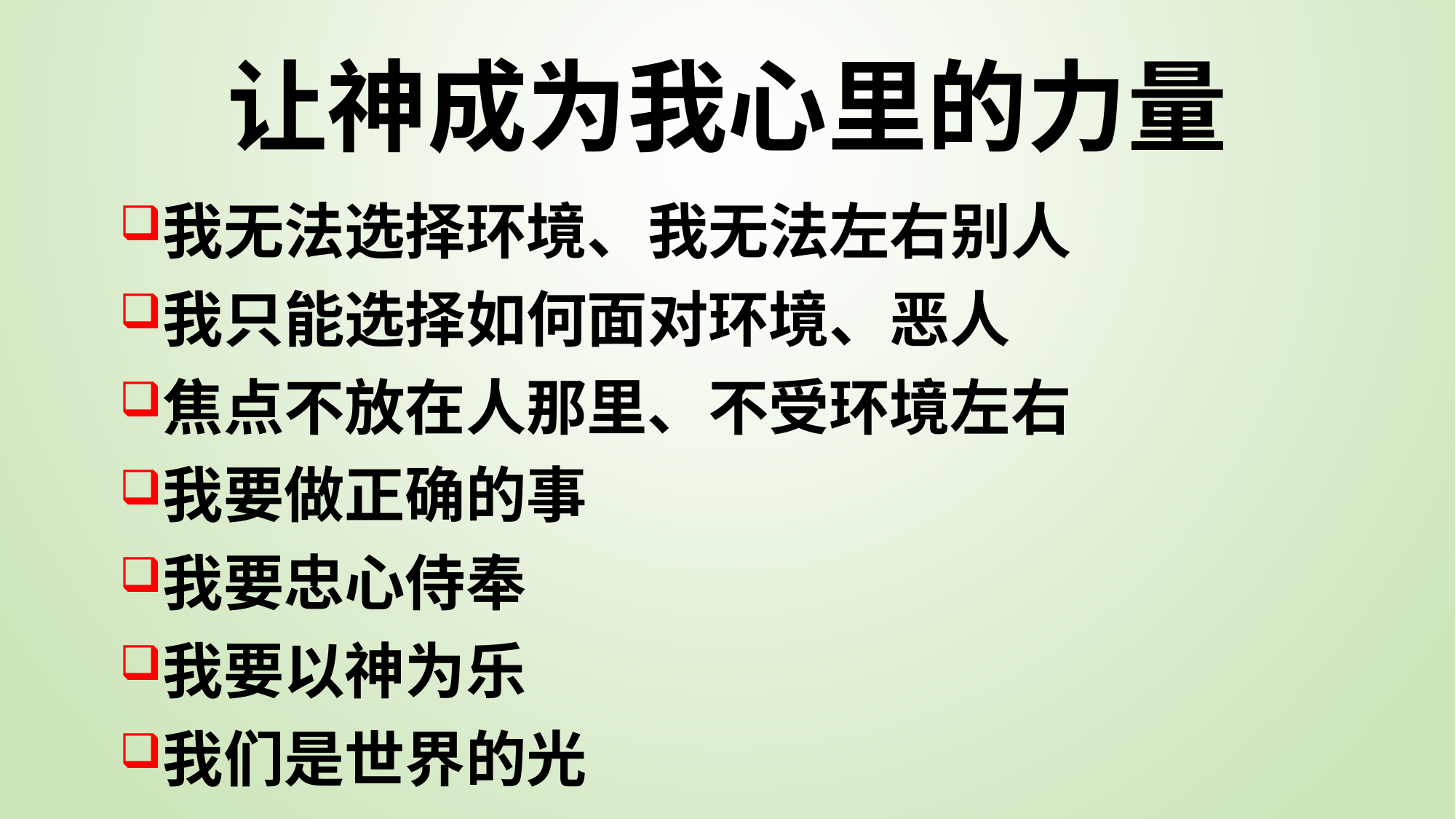

# 让神成为我心里的力量
我无法选择环境、我无法左右别人
我只能选择如何面对环境、恶人
焦点不放在人那里、不受环境左右
我要做正确的事
我要忠心侍奉
我要以神为乐
我们是世界的光